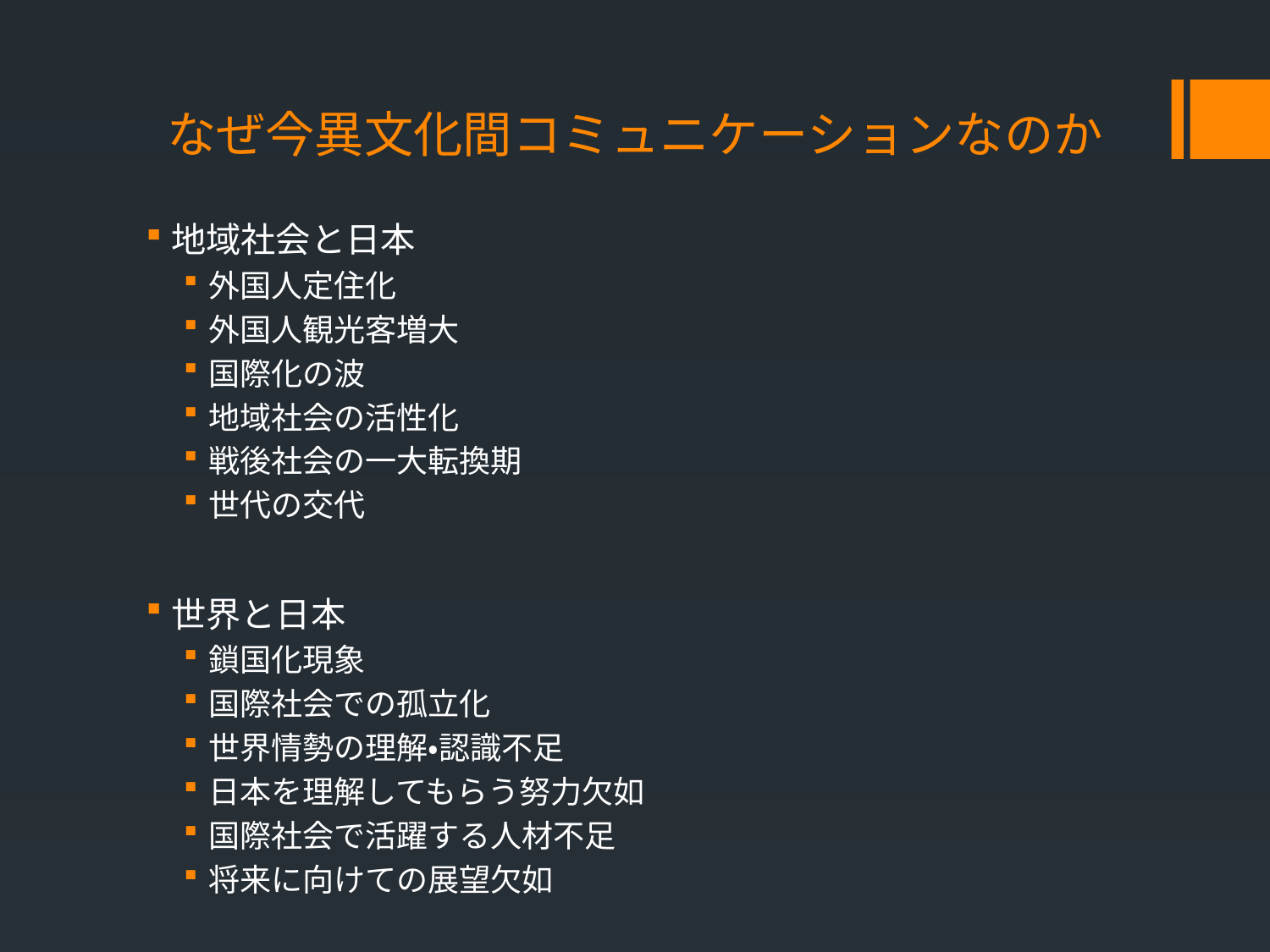

# なぜ今異文化間コミュニケーションなのか
地域社会と日本
外国人定住化
外国人観光客増大
国際化の波
地域社会の活性化
戦後社会の一大転換期
世代の交代

世界と日本
鎖国化現象
国際社会での孤立化
世界情勢の理解・認識不足
日本を理解してもらう努力欠如
国際社会で活躍する人材不足
将来に向けての展望欠如